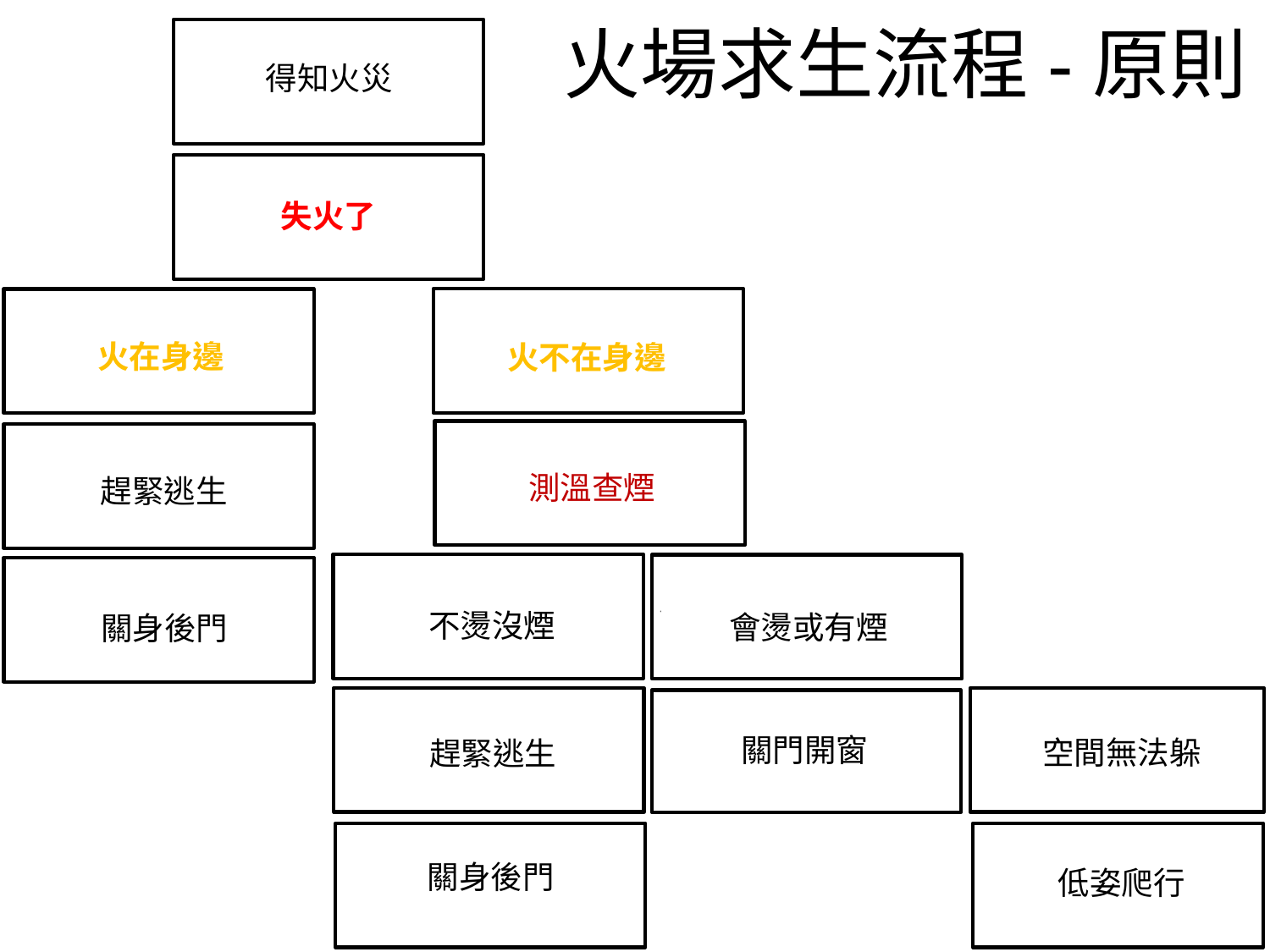

火場求生流程-原則

得知火災
得知火災

失火了
失火了

火在身邊

火在不身邊
火在身邊

火不在身邊

測溫查煙
趕緊逃生

測溫查煙

趕緊逃生

關身後門
不燙沒煙

會燙或有煙

不燙沒煙

會燙或有煙

關身後門

趕緊逃生
空間無法躲

關門開窗

趕緊逃生

關身後門

關身後門

低姿爬行